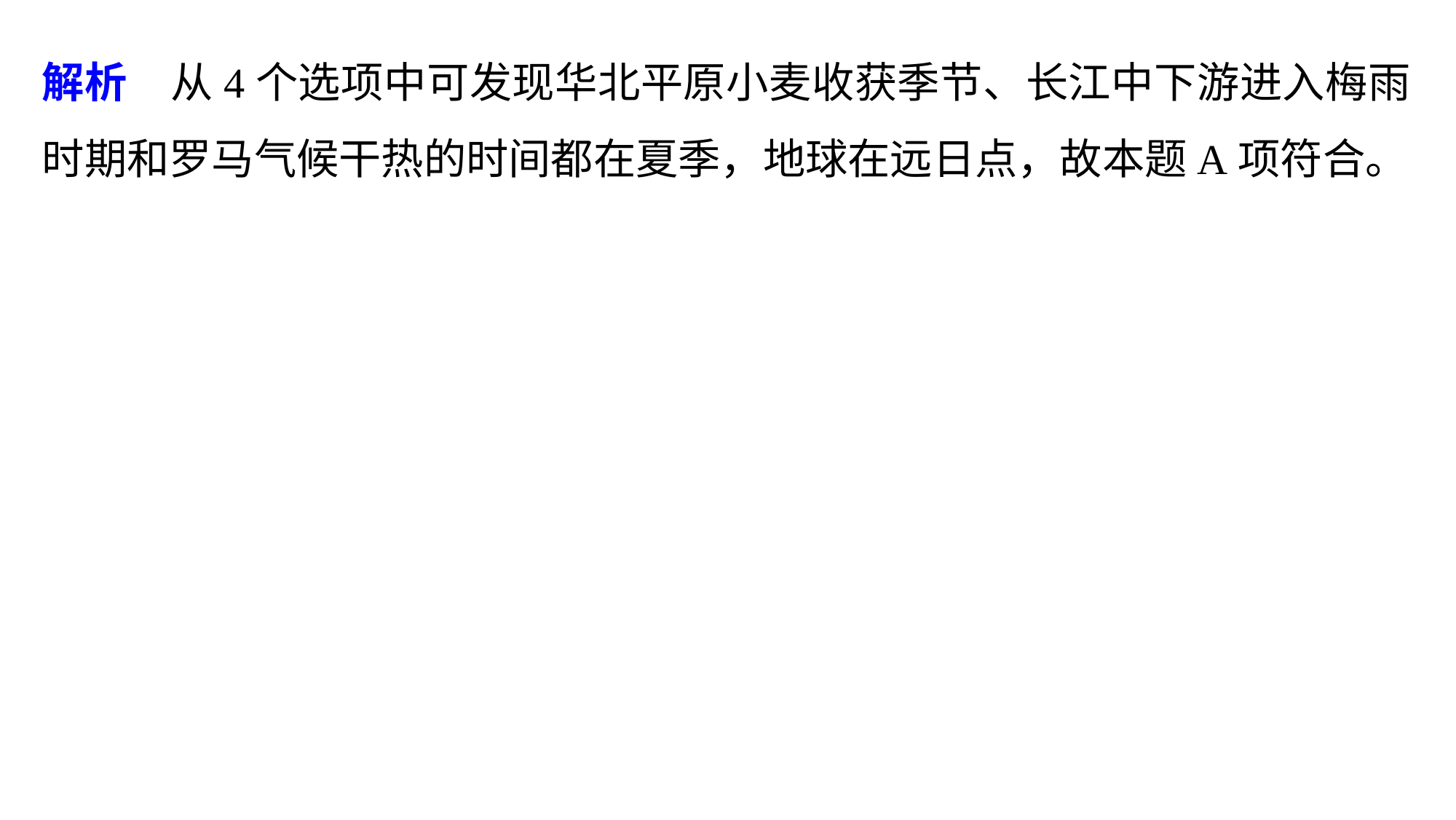

解析　从4个选项中可发现华北平原小麦收获季节、长江中下游进入梅雨时期和罗马气候干热的时间都在夏季，地球在远日点，故本题A项符合。